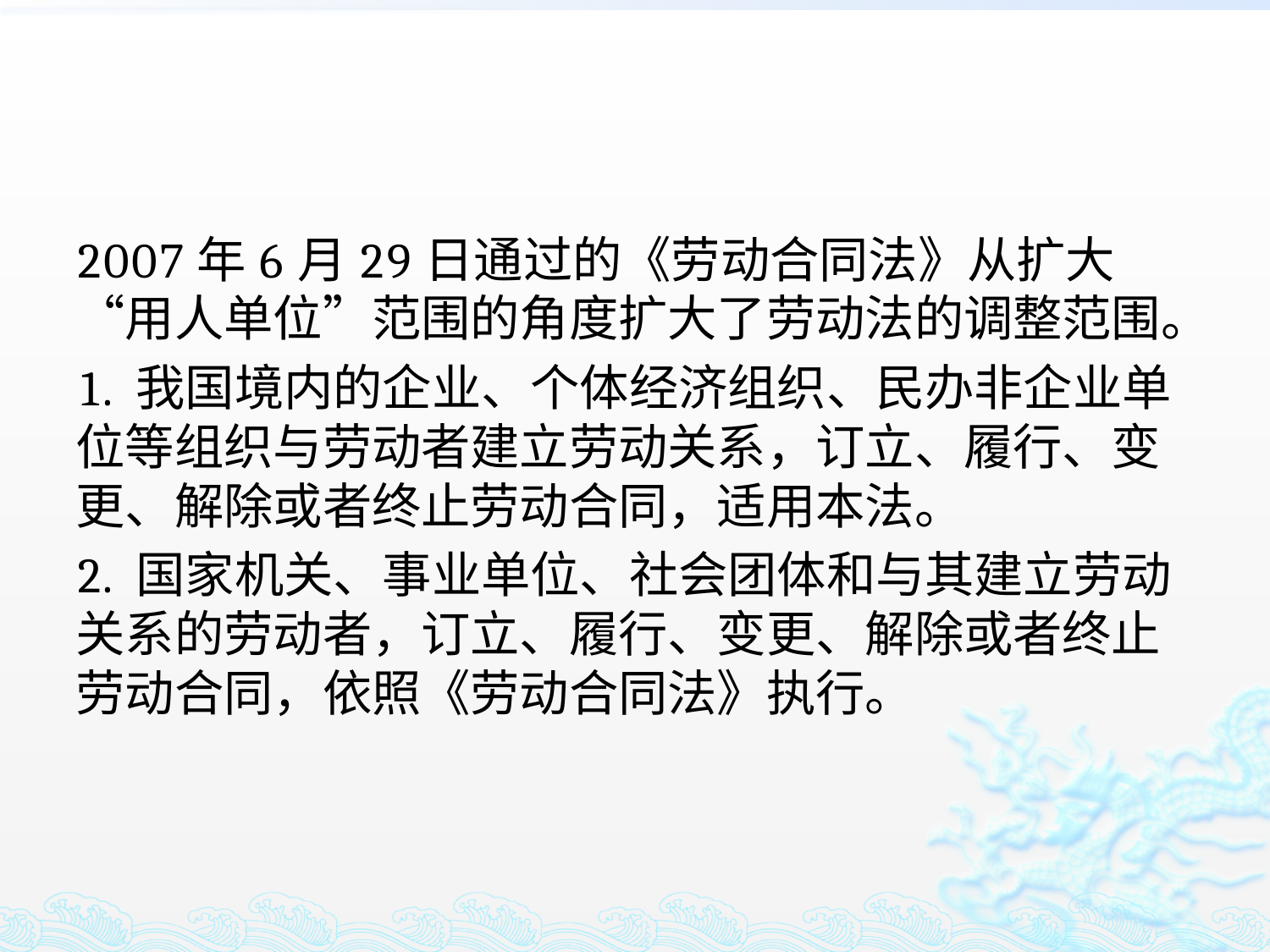

#
2007年6月29日通过的《劳动合同法》从扩大“用人单位”范围的角度扩大了劳动法的调整范围。
1. 我国境内的企业、个体经济组织、民办非企业单位等组织与劳动者建立劳动关系，订立、履行、变更、解除或者终止劳动合同，适用本法。
2. 国家机关、事业单位、社会团体和与其建立劳动关系的劳动者，订立、履行、变更、解除或者终止劳动合同，依照《劳动合同法》执行。